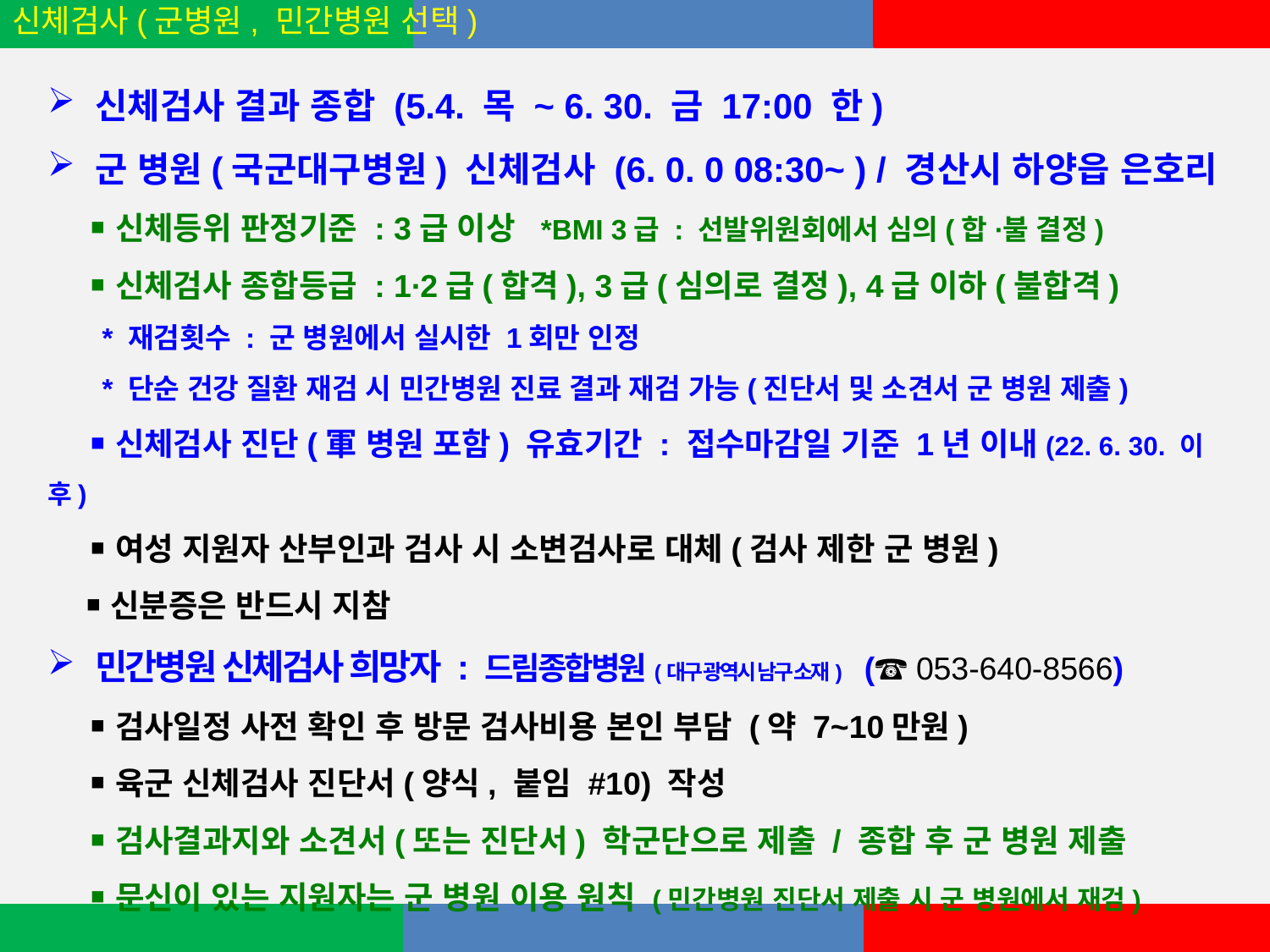

신체검사(군병원, 민간병원 선택)
신체검사 결과 종합 (5.4. 목 ~ 6. 30. 금 17:00 한)
군 병원(국군대구병원) 신체검사 (6. 0. 0 08:30~ ) / 경산시 하양읍 은호리
    ￭ 신체등위 판정기준 : 3급 이상  *BMI 3급 : 선발위원회에서 심의(합 ∙불 결정)
    ￭ 신체검사 종합등급 : 1∙2급(합격), 3급(심의로 결정), 4급 이하(불합격)
       * 재검횟수 : 군 병원에서 실시한 1회만 인정
       * 단순 건강 질환 재검 시 민간병원 진료 결과 재검 가능(진단서 및 소견서 군 병원 제출)
    ￭ 신체검사 진단(軍 병원 포함) 유효기간 : 접수마감일 기준 1년 이내(22. 6. 30. 이후)
    ￭ 여성 지원자 산부인과 검사 시 소변검사로 대체(검사 제한 군 병원)
       ￭ 신분증은 반드시 지참
민간병원 신체검사 희망자 : 드림종합병원(대구 광역시 남구 소재)   (☎ 053-640-8566)
    ￭ 검사일정 사전 확인 후 방문 검사비용 본인 부담 (약 7~10만원)
    ￭ 육군 신체검사 진단서(양식, 붙임 #10) 작성
    ￭ 검사결과지와 소견서(또는 진단서) 학군단으로 제출 / 종합 후 군 병원 제출
    ￭ 문신이 있는 지원자는 군 병원 이용 원칙 (민간병원 진단서 제출 시 군 병원에서 재검)